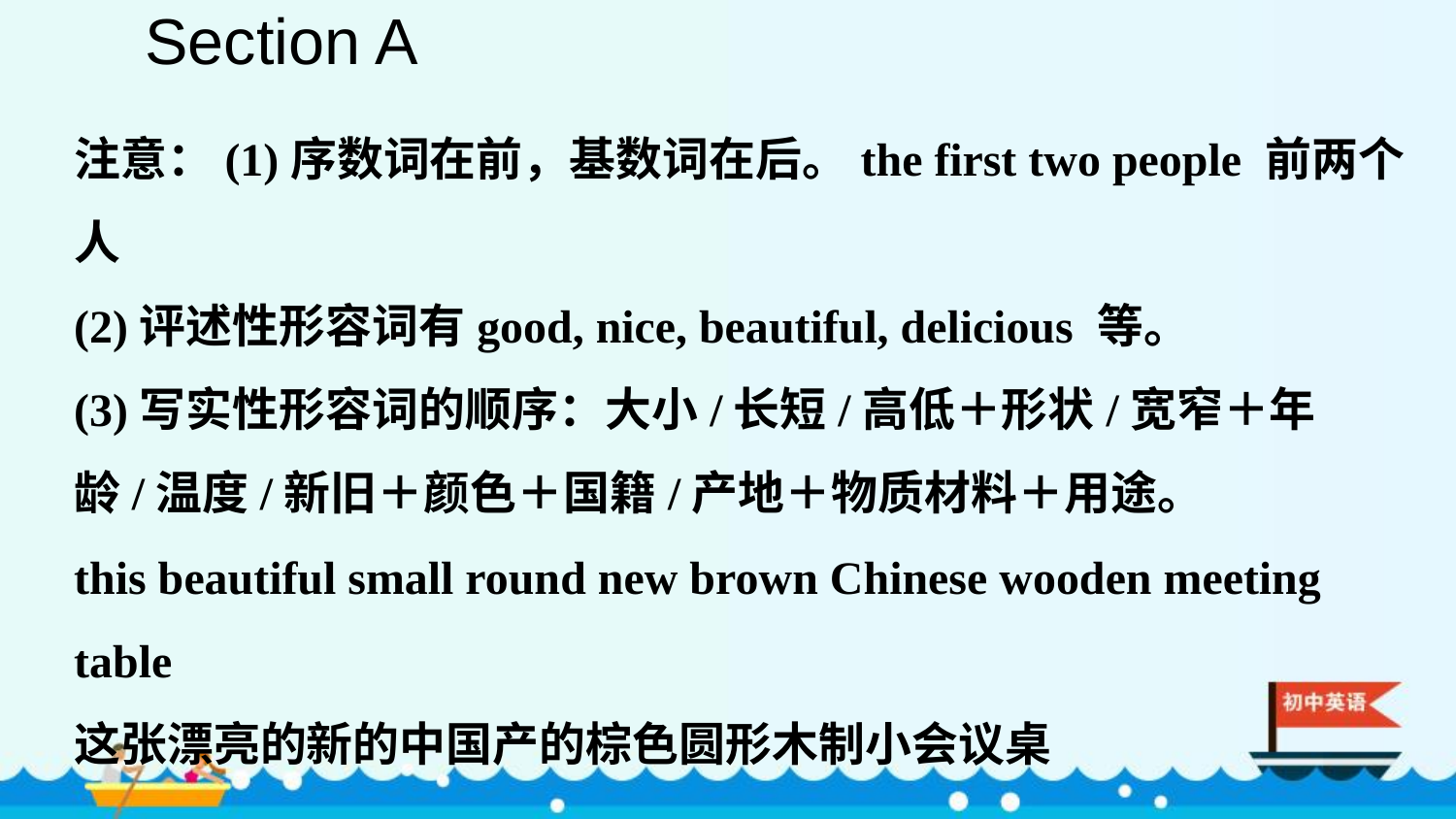

Section A

注意：(1)序数词在前，基数词在后。the first two people 前两个人
(2)评述性形容词有good, nice, beautiful, delicious 等。
(3)写实性形容词的顺序：大小/长短/高低＋形状/宽窄＋年龄/温度/新旧＋颜色＋国籍/产地＋物质材料＋用途。
this beautiful small round new brown Chinese wooden meeting table
这张漂亮的新的中国产的棕色圆形木制小会议桌